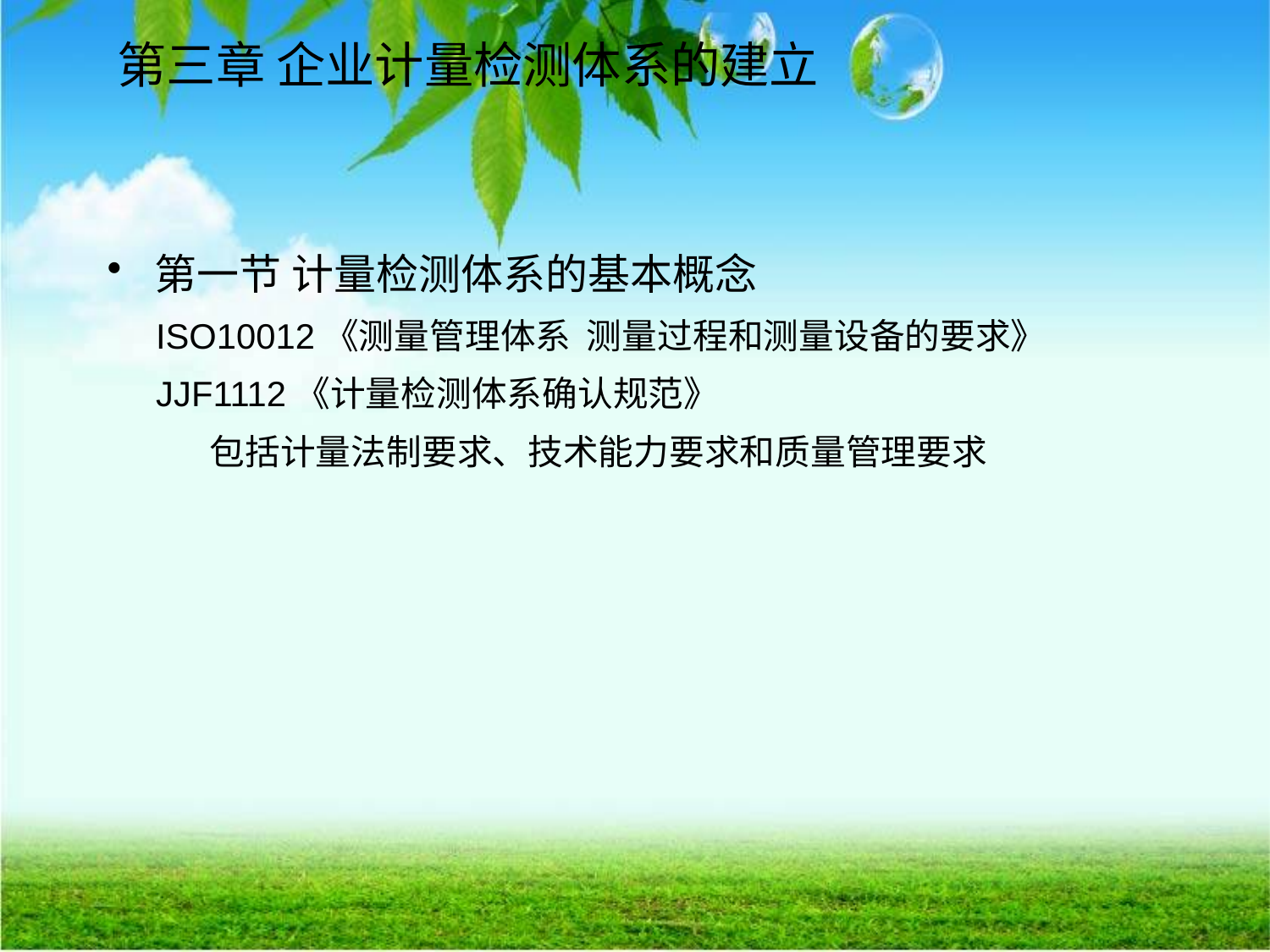

# 第三章 企业计量检测体系的建立
第一节 计量检测体系的基本概念
     ISO10012《测量管理体系  测量过程和测量设备的要求》
     JJF1112《计量检测体系确认规范》
            包括计量法制要求、技术能力要求和质量管理要求